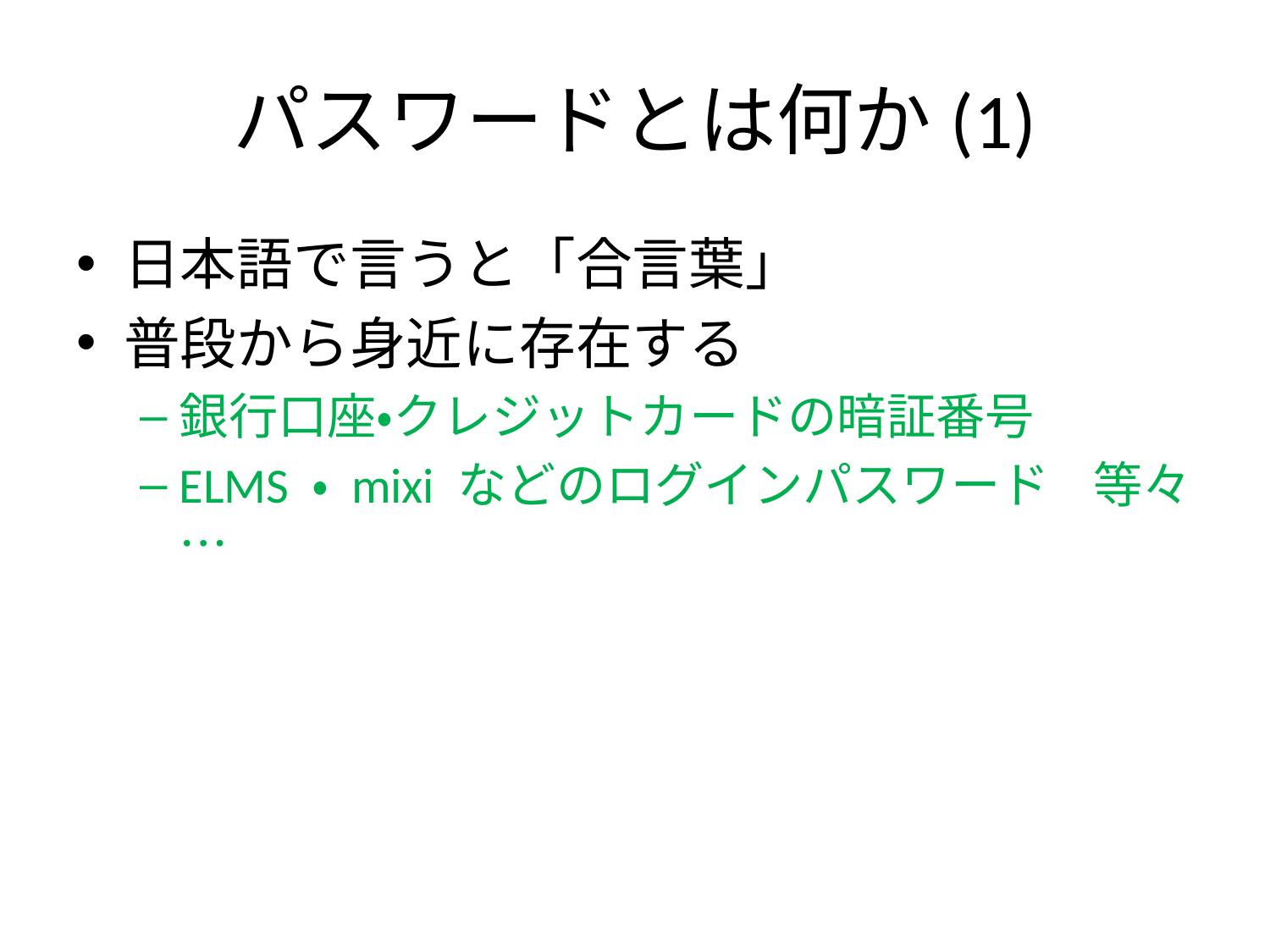

# パスワードとは何か(1)
日本語で言うと「合言葉」
普段から身近に存在する
銀行口座・クレジットカードの暗証番号
ELMS ・ mixi などのログインパスワード    等々…